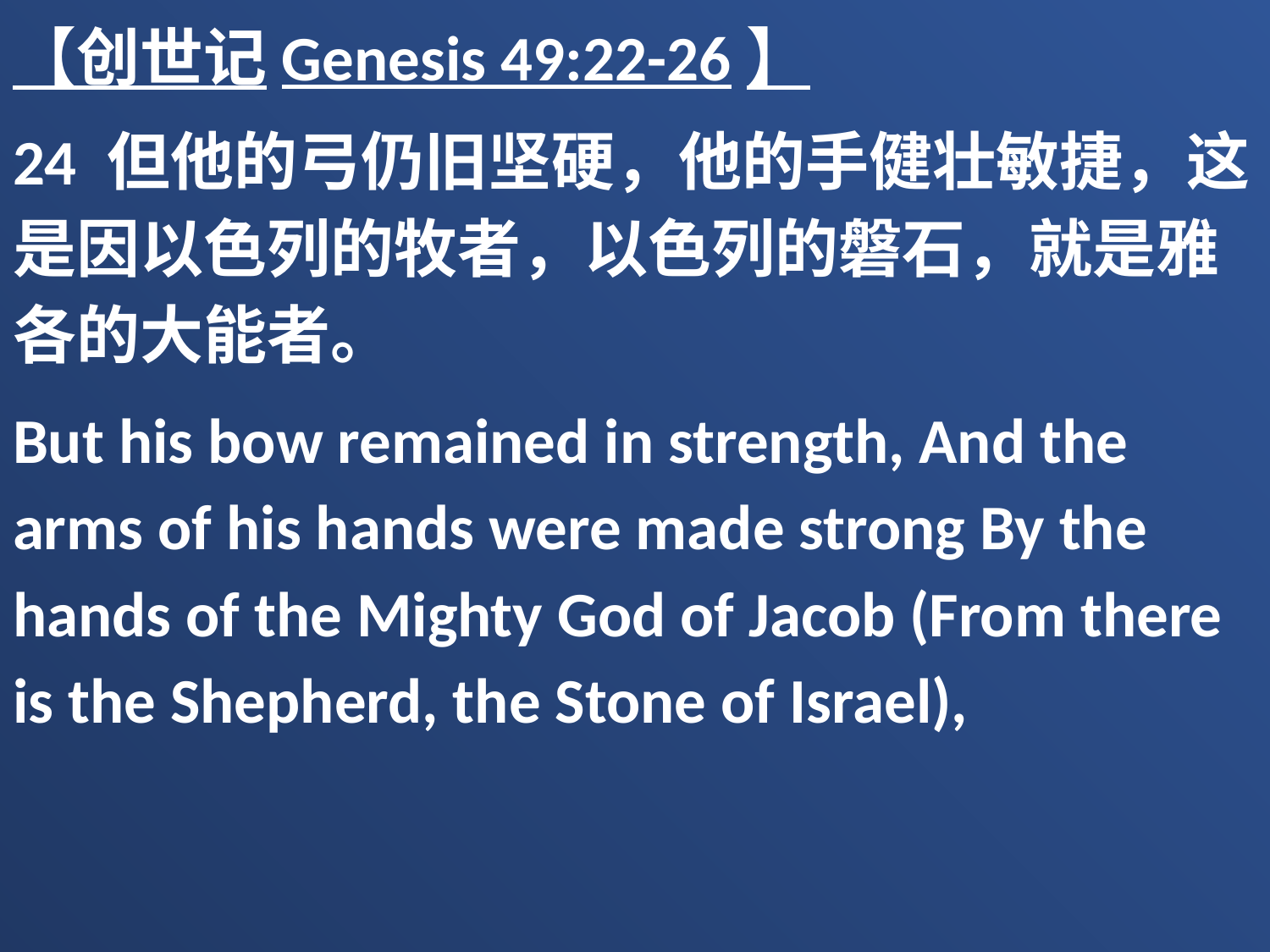

【创世记Genesis 49:22-26】
24 但他的弓仍旧坚硬，他的手健壮敏捷，这是因以色列的牧者，以色列的磐石，就是雅各的大能者。
But his bow remained in strength, And the arms of his hands were made strong By the hands of the Mighty God of Jacob (From there is the Shepherd, the Stone of Israel),